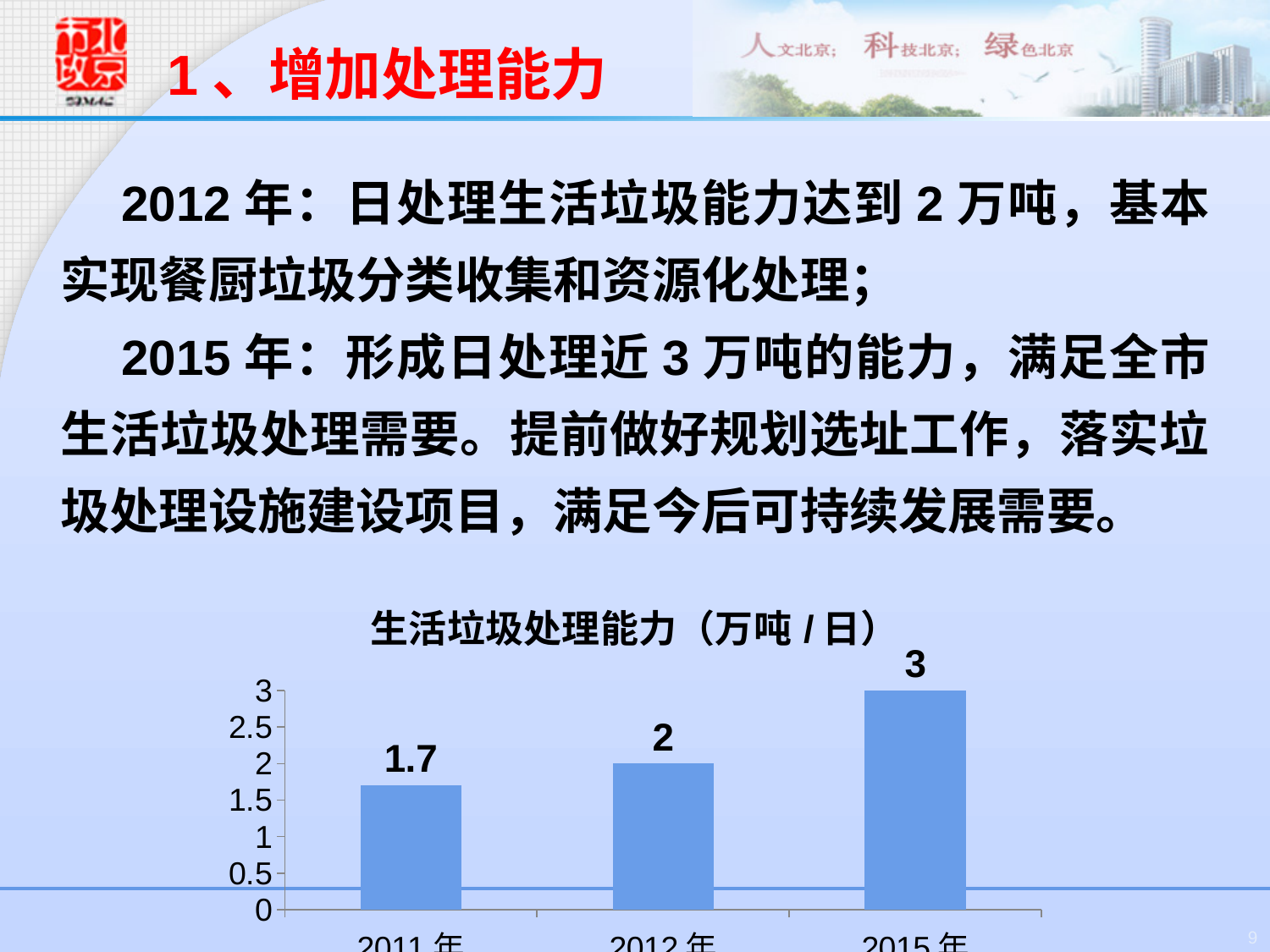

1、增加处理能力
    2012年：日处理生活垃圾能力达到2万吨，基本实现餐厨垃圾分类收集和资源化处理；
    2015年：形成日处理近3万吨的能力，满足全市生活垃圾处理需要。提前做好规划选址工作，落实垃圾处理设施建设项目，满足今后可持续发展需要。

### Chart:

| Category | 生活垃圾处理能力（万吨/日） |
|---|---|
| 2011年 | 1.7 |
| 2012年 | 2.0 |
| 2015年 | 3.0 |
9